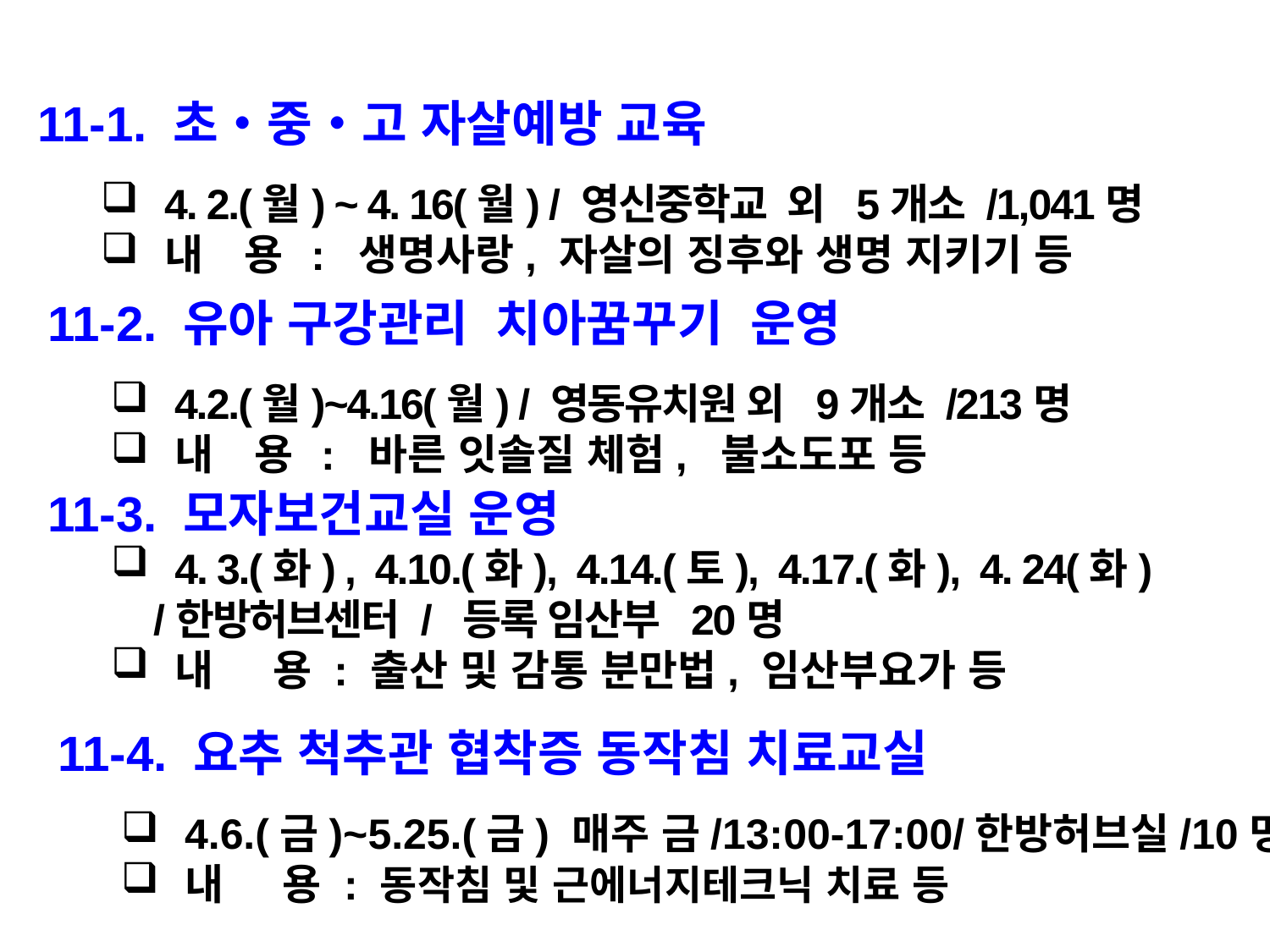

11-1. 초‧중‧고 자살예방 교육
4. 2.(월) ~ 4. 16(월) / 영신중학교  외  5개소 /1,041명
내        용  :  생명사랑, 자살의 징후와 생명 지키기 등
11-2. 유아 구강관리  치아꿈꾸기  운영
4.2.(월)~4.16(월) / 영동유치원 외  9개소 /213명
내        용  :  바른 잇솔질 체험,  불소도포 등
11-3. 모자보건교실 운영
4. 3.(화) ,  4.10.(화),  4.14.(토),  4.17.(화),  4. 24(화)
    /한방허브센터 /  등록 임산부  20명
내     용 : 출산 및 감통 분만법, 임산부요가 등

11-4. 요추 척추관 협착증 동작침 치료교실
4.6.(금)~5.25.(금) 매주 금/13:00-17:00/한방허브실/10명
내     용 : 동작침 및 근에너지테크닉 치료 등